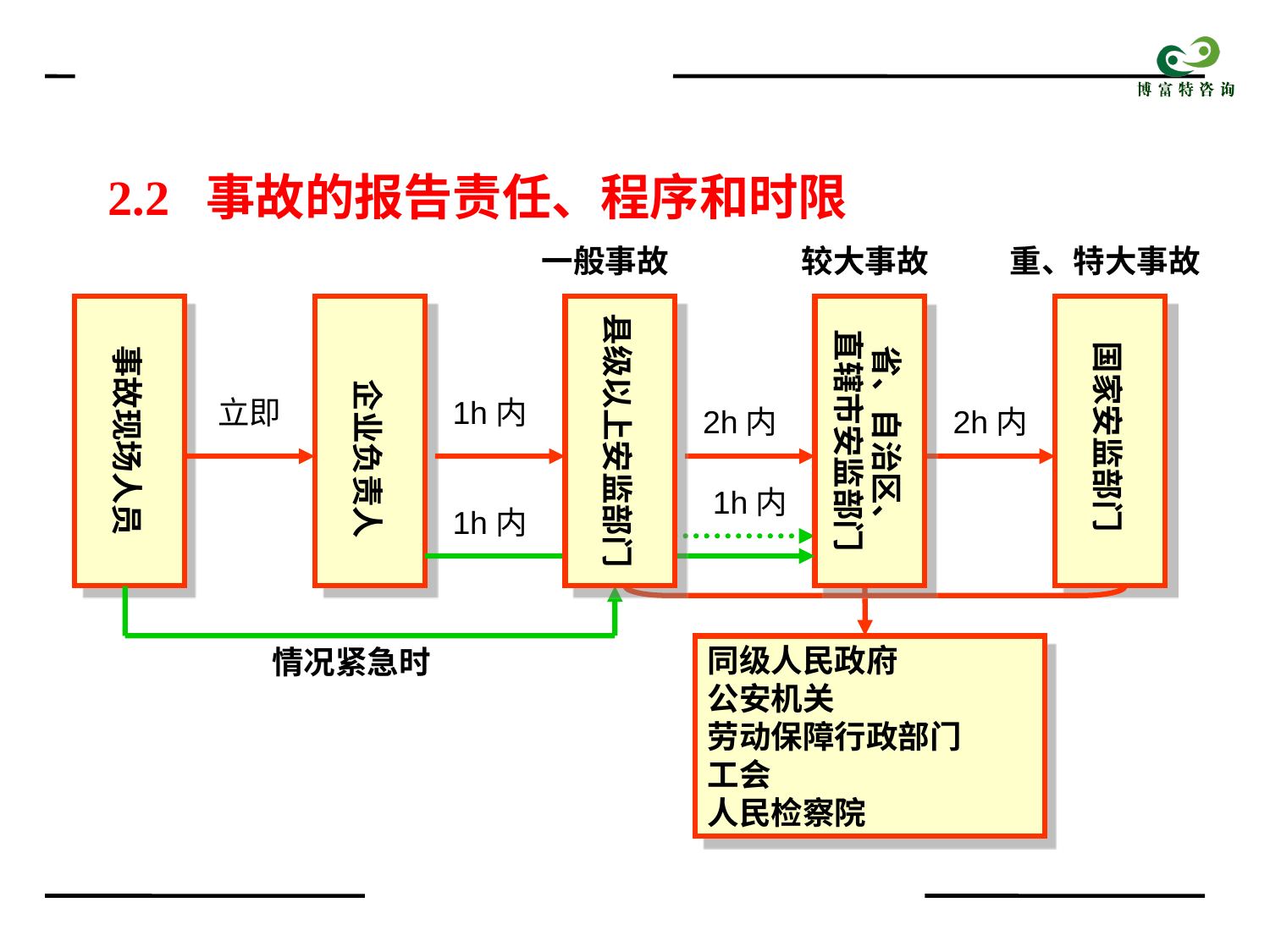

2.2  事故的报告责任、程序和时限
一般事故
较大事故
重、特大事故
事故现场人员
    企业负责人
县级以上安监部门
国家安监部门
省、自治区、
直辖市安监部门

立即
1h内
2h内
2h内

1h内
1h内

情况紧急时
同级人民政府
公安机关
劳动保障行政部门
工会
人民检察院